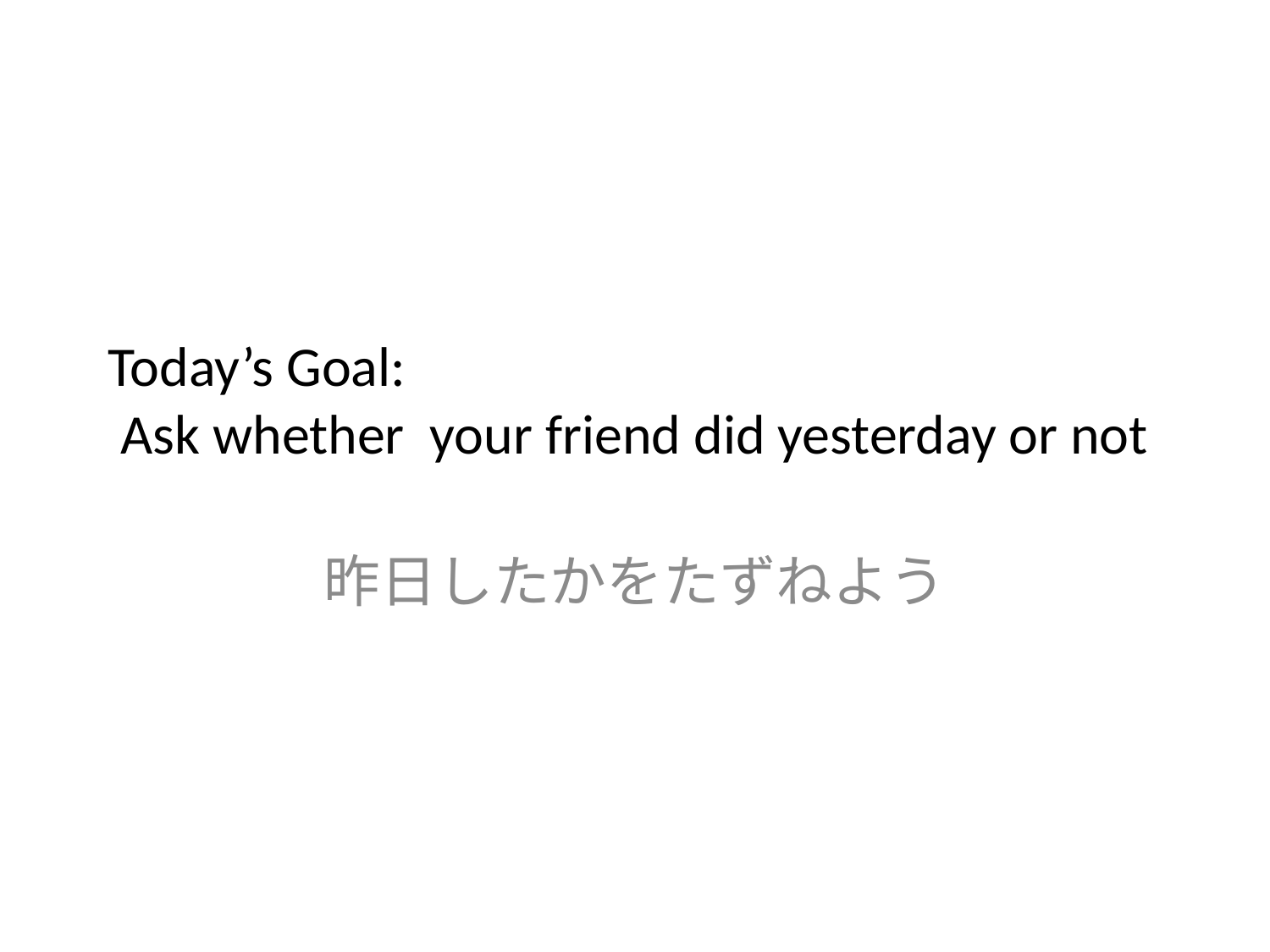

# Today’s Goal: Ask whether  your friend did yesterday or not
昨日したかをたずねよう